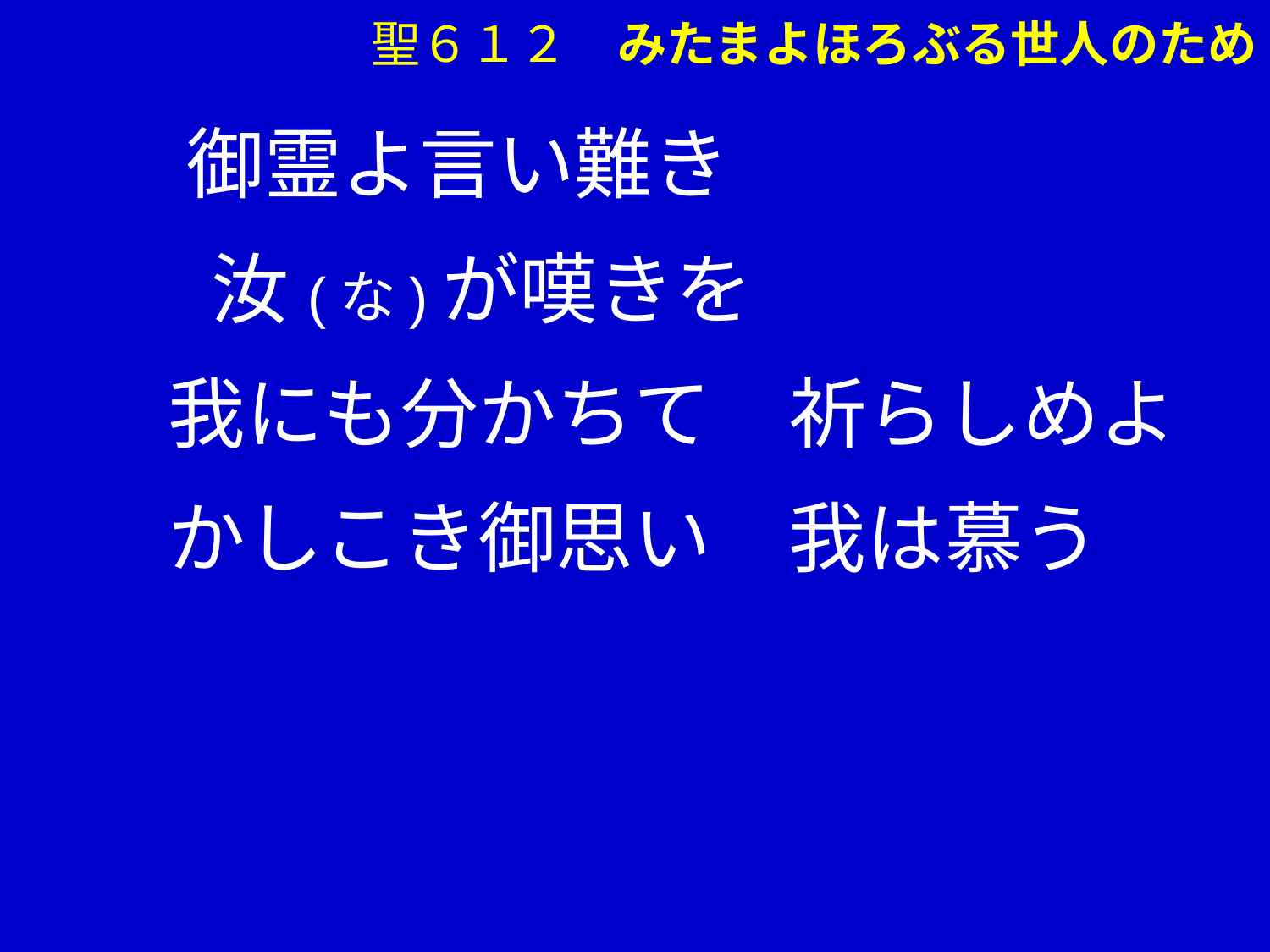

御霊よ言い難き
　　汝(な)が嘆きを
　  我にも分かちて　祈らしめよ
　  かしこき御思い　我は慕う

聖６１２　みたまよほろぶる世人のため